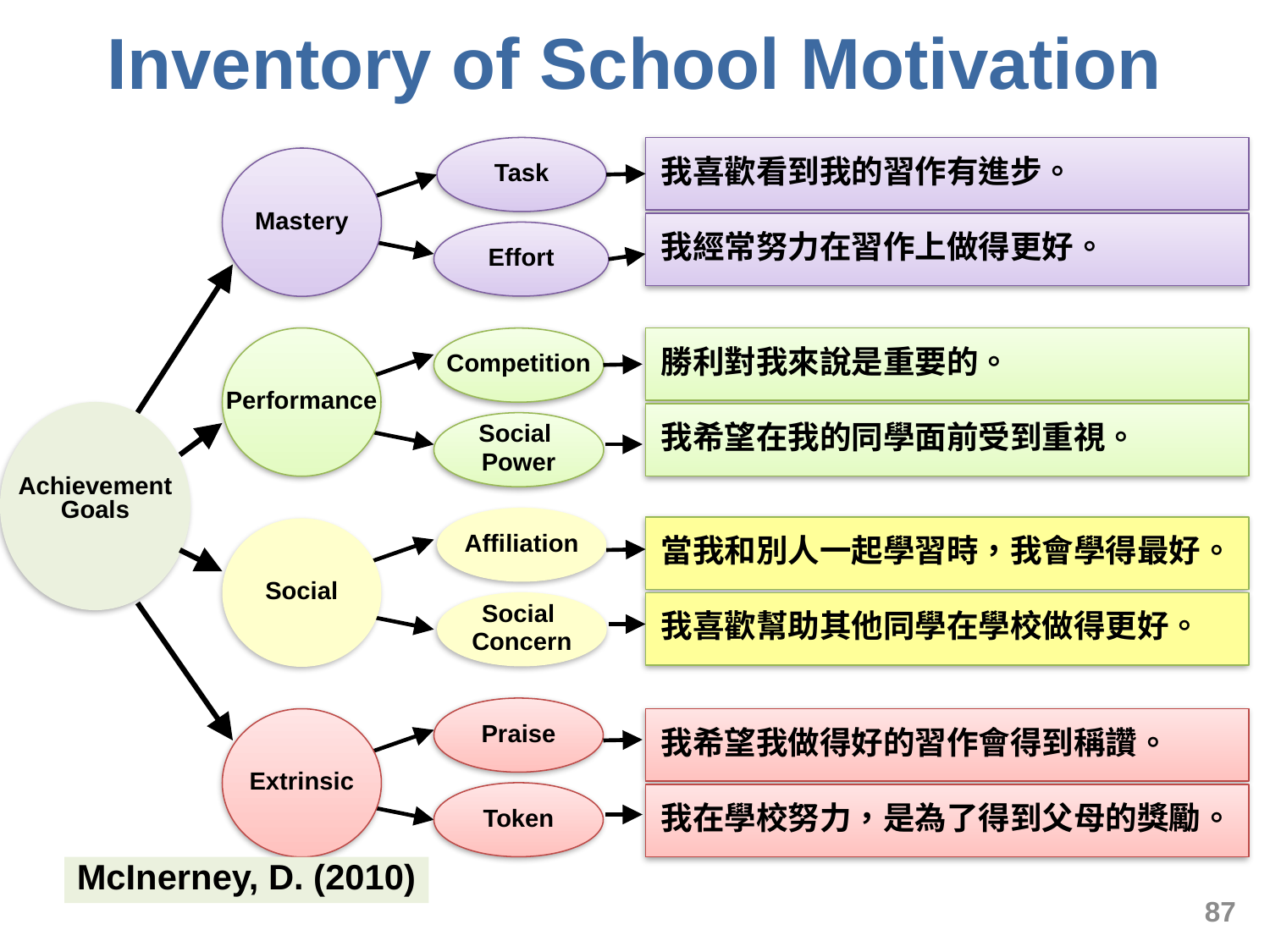

# Inventory of School Motivation
我喜歡看到我的習作有進步。
Task
Mastery
Effort
我經常努力在習作上做得更好。
Performance
Competition
Social
Power
勝利對我來說是重要的。

Achievement Goals
我希望在我的同學面前受到重視。
Affiliation
Social
Social
Concern
當我和別人一起學習時，我會學得最好。
我喜歡幫助其他同學在學校做得更好。
Praise
Extrinsic
Token
我希望我做得好的習作會得到稱讚。
我在學校努力，是為了得到父母的獎勵。
McInerney, D. (2010)
87